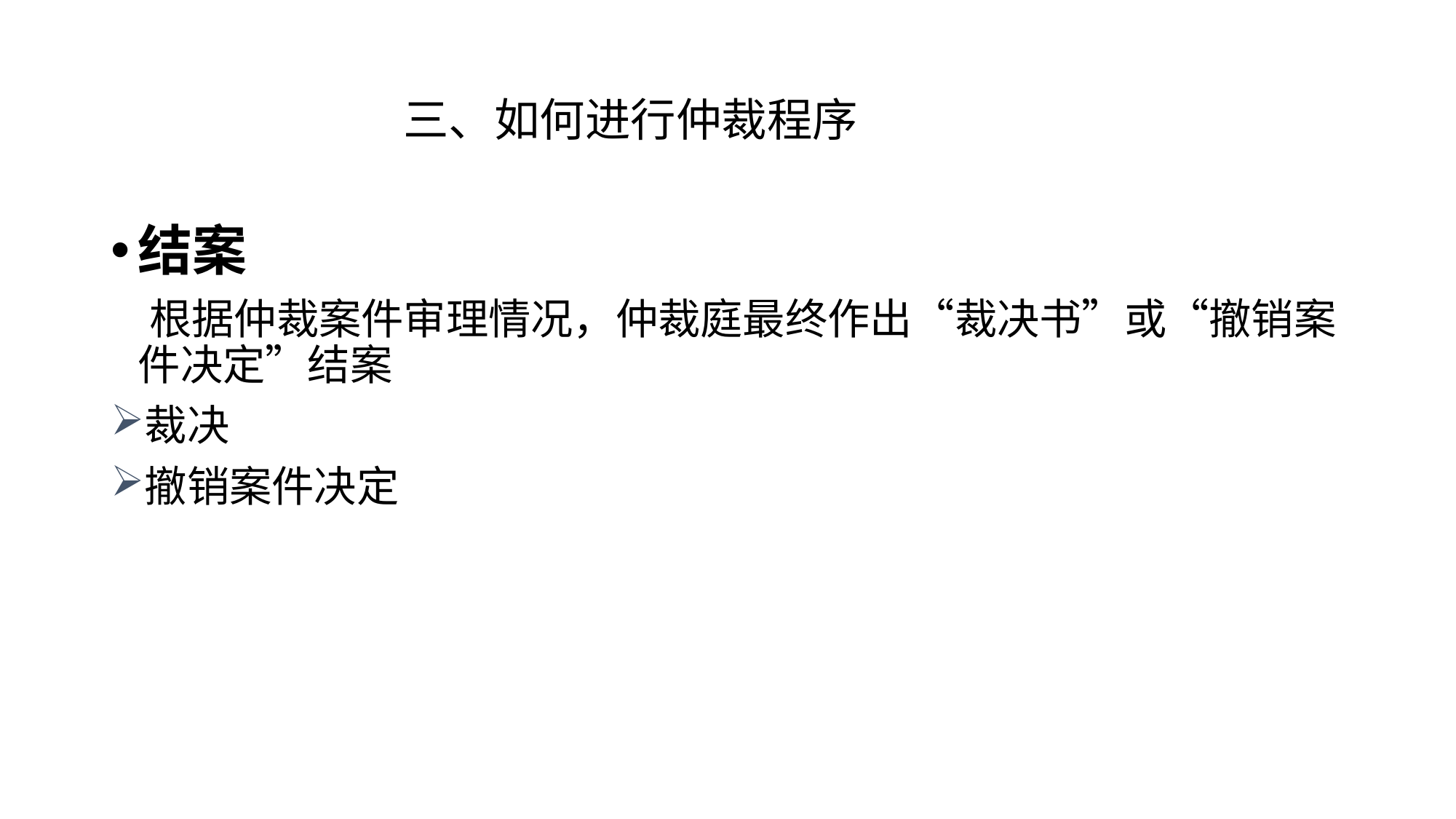

# 三、如何进行仲裁程序
结案
   根据仲裁案件审理情况，仲裁庭最终作出“裁决书”或“撤销案件决定”结案
裁决
撤销案件决定